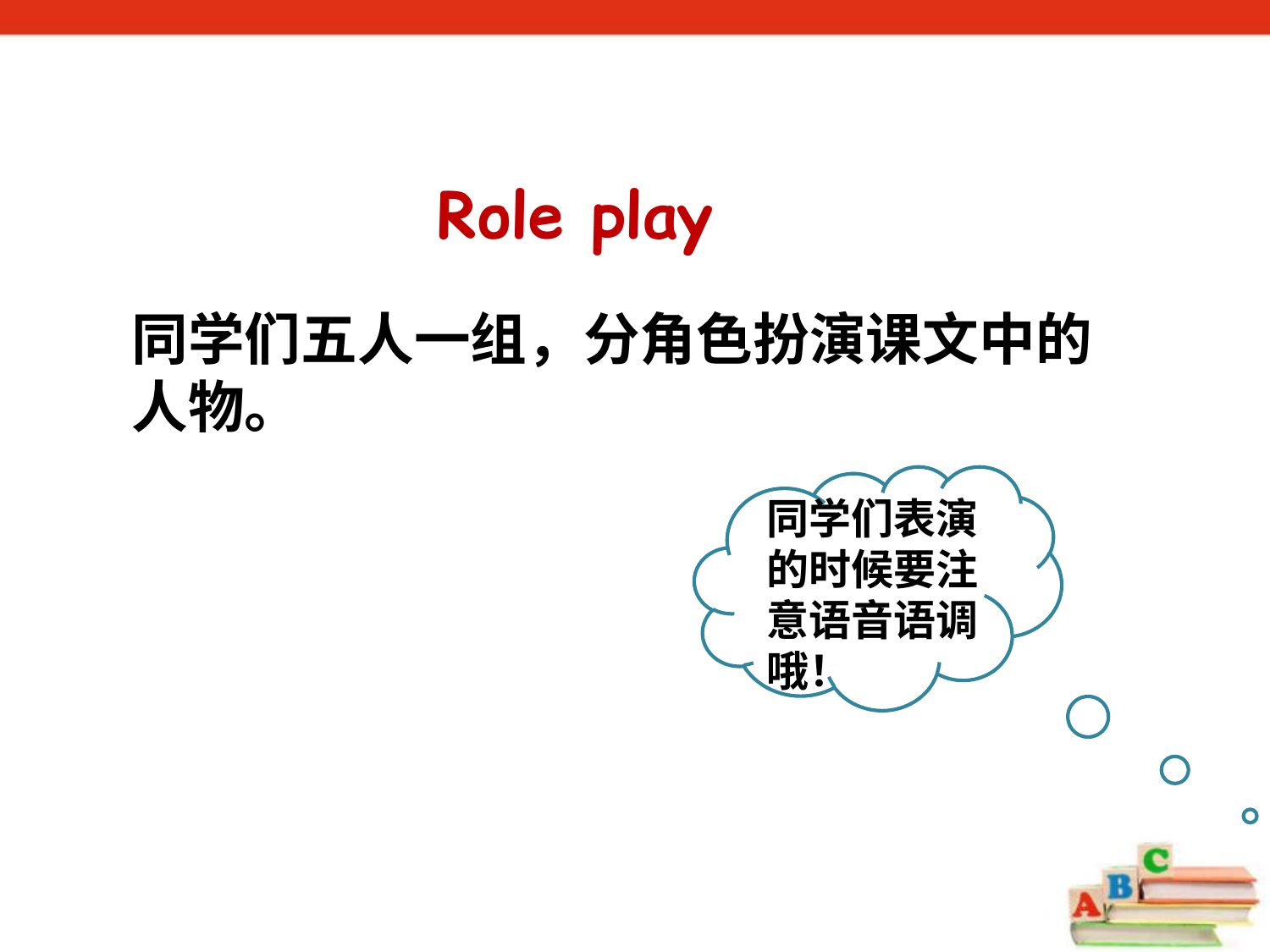

Role play
同学们五人一组，分角色扮演课文中的人物。

同学们表演的时候要注意语音语调哦！